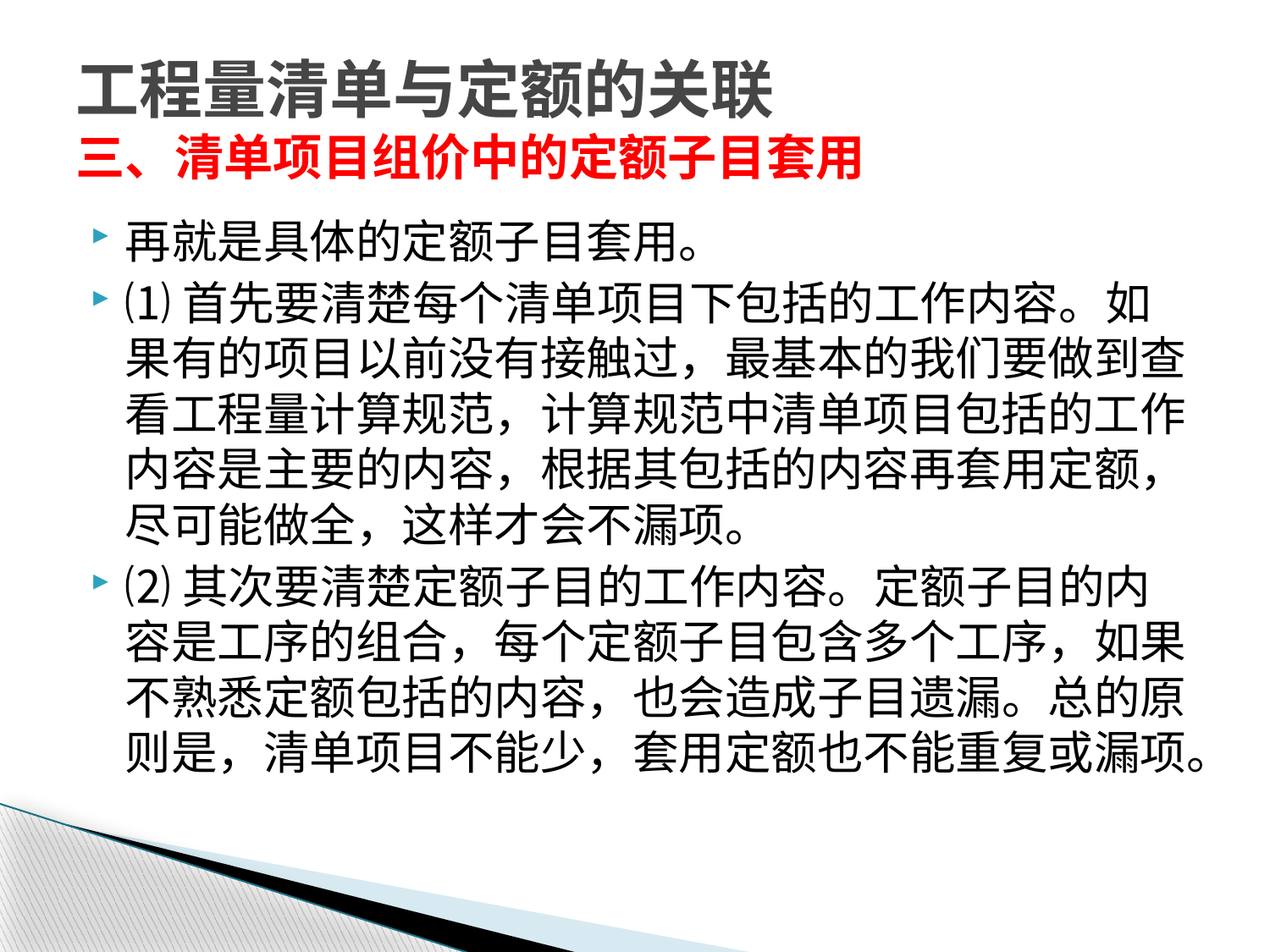

# 工程量清单与定额的关联 三、清单项目组价中的定额子目套用
再就是具体的定额子目套用。
⑴首先要清楚每个清单项目下包括的工作内容。如果有的项目以前没有接触过，最基本的我们要做到查看工程量计算规范，计算规范中清单项目包括的工作内容是主要的内容，根据其包括的内容再套用定额，尽可能做全，这样才会不漏项。
⑵其次要清楚定额子目的工作内容。定额子目的内容是工序的组合，每个定额子目包含多个工序，如果不熟悉定额包括的内容，也会造成子目遗漏。总的原则是，清单项目不能少，套用定额也不能重复或漏项。